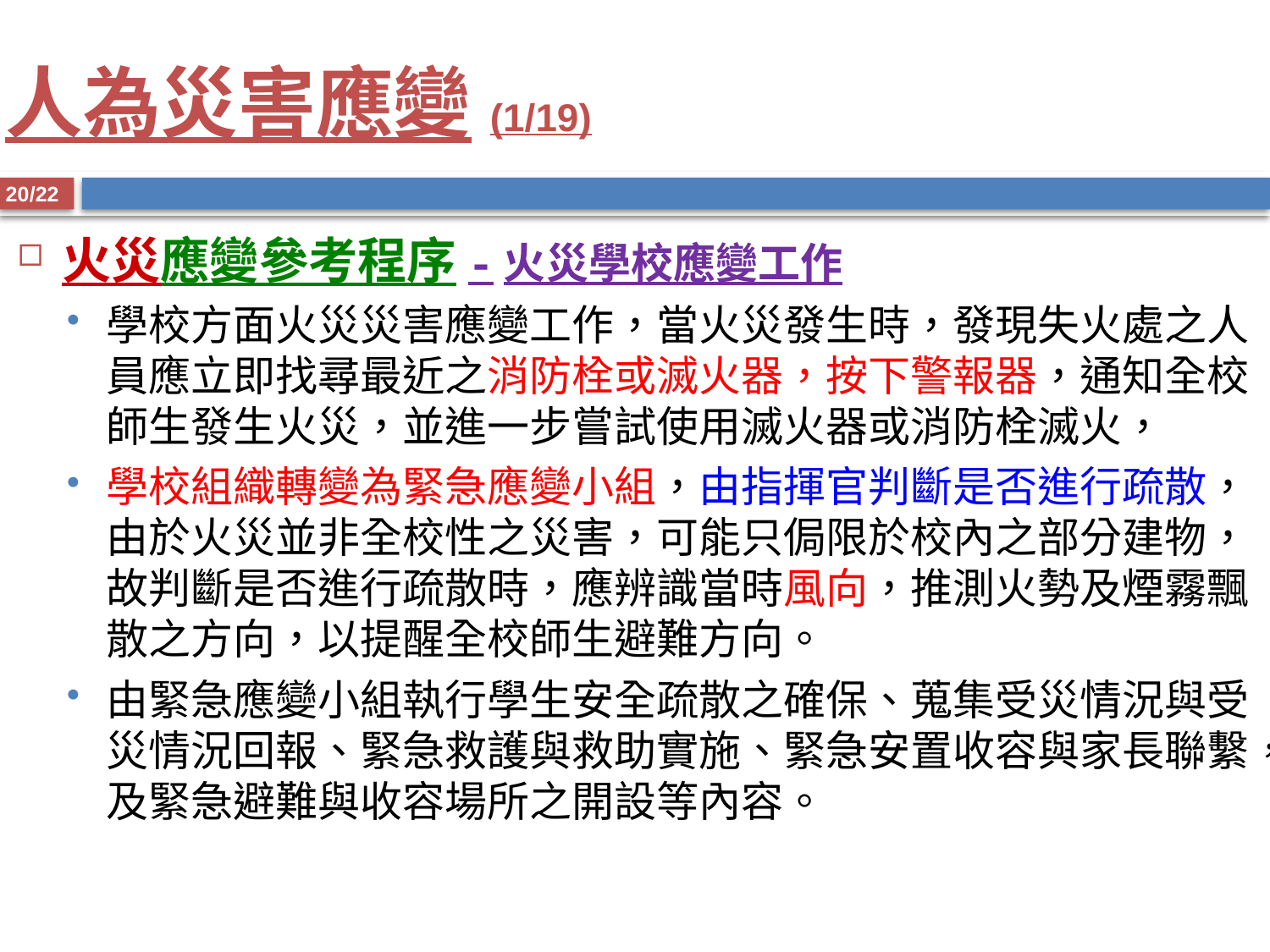

# 人為災害應變(1/19)
20/22
火災應變參考程序-火災學校應變工作
學校方面火災災害應變工作，當火災發生時，發現失火處之人員應立即找尋最近之消防栓或滅火器，按下警報器，通知全校師生發生火災，並進一步嘗試使用滅火器或消防栓滅火，
學校組織轉變為緊急應變小組，由指揮官判斷是否進行疏散，由於火災並非全校性之災害，可能只侷限於校內之部分建物，故判斷是否進行疏散時，應辨識當時風向，推測火勢及煙霧飄散之方向，以提醒全校師生避難方向。
由緊急應變小組執行學生安全疏散之確保、蒐集受災情況與受災情況回報、緊急救護與救助實施、緊急安置收容與家長聯繫，及緊急避難與收容場所之開設等內容。